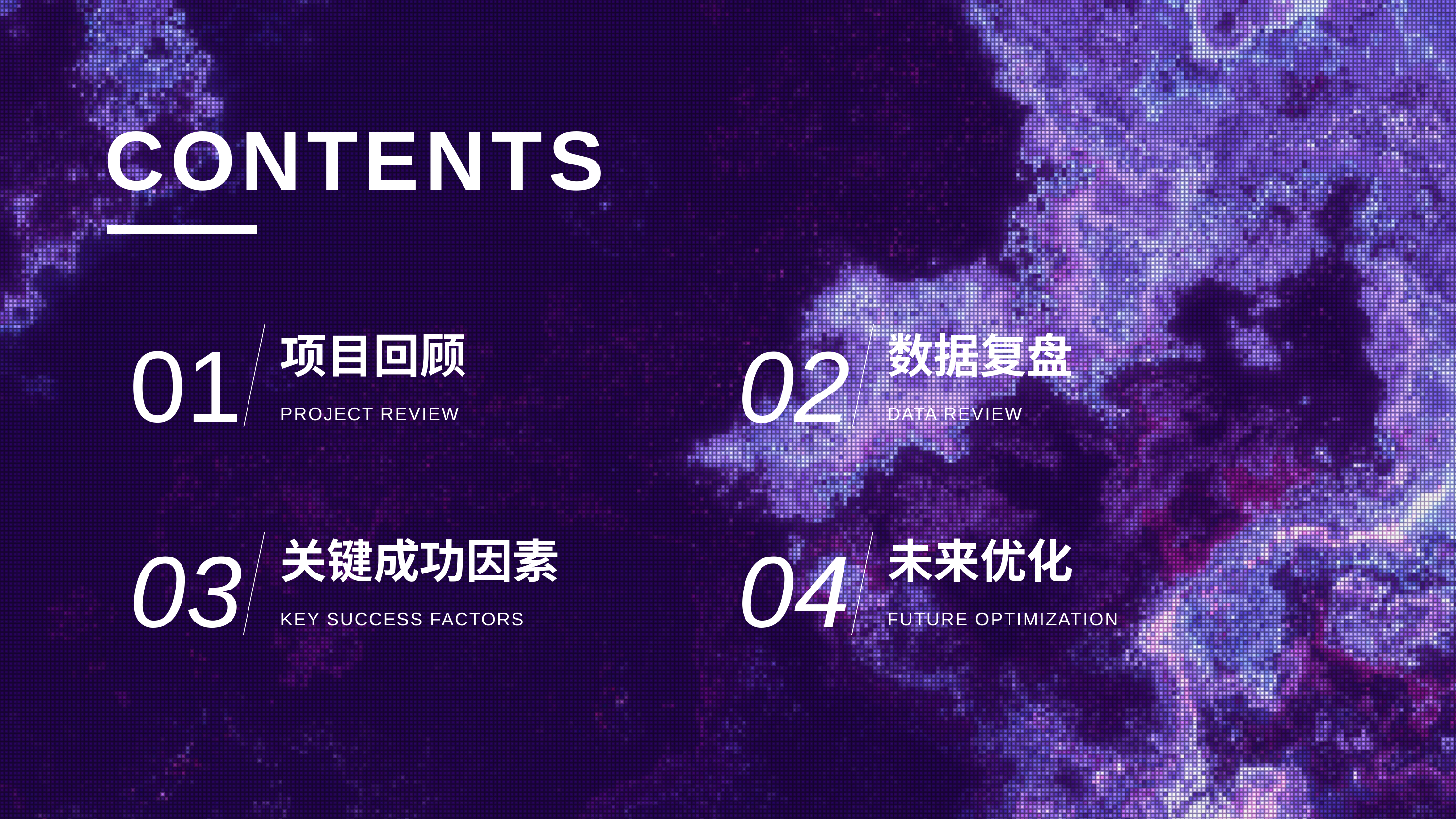

CONTENTS

01
02
项目回顾
数据复盘

PROJECT REVIEW
DATA REVIEW
03
04
关键成功因素
未来优化

KEY SUCCESS FACTORS
FUTURE OPTIMIZATION